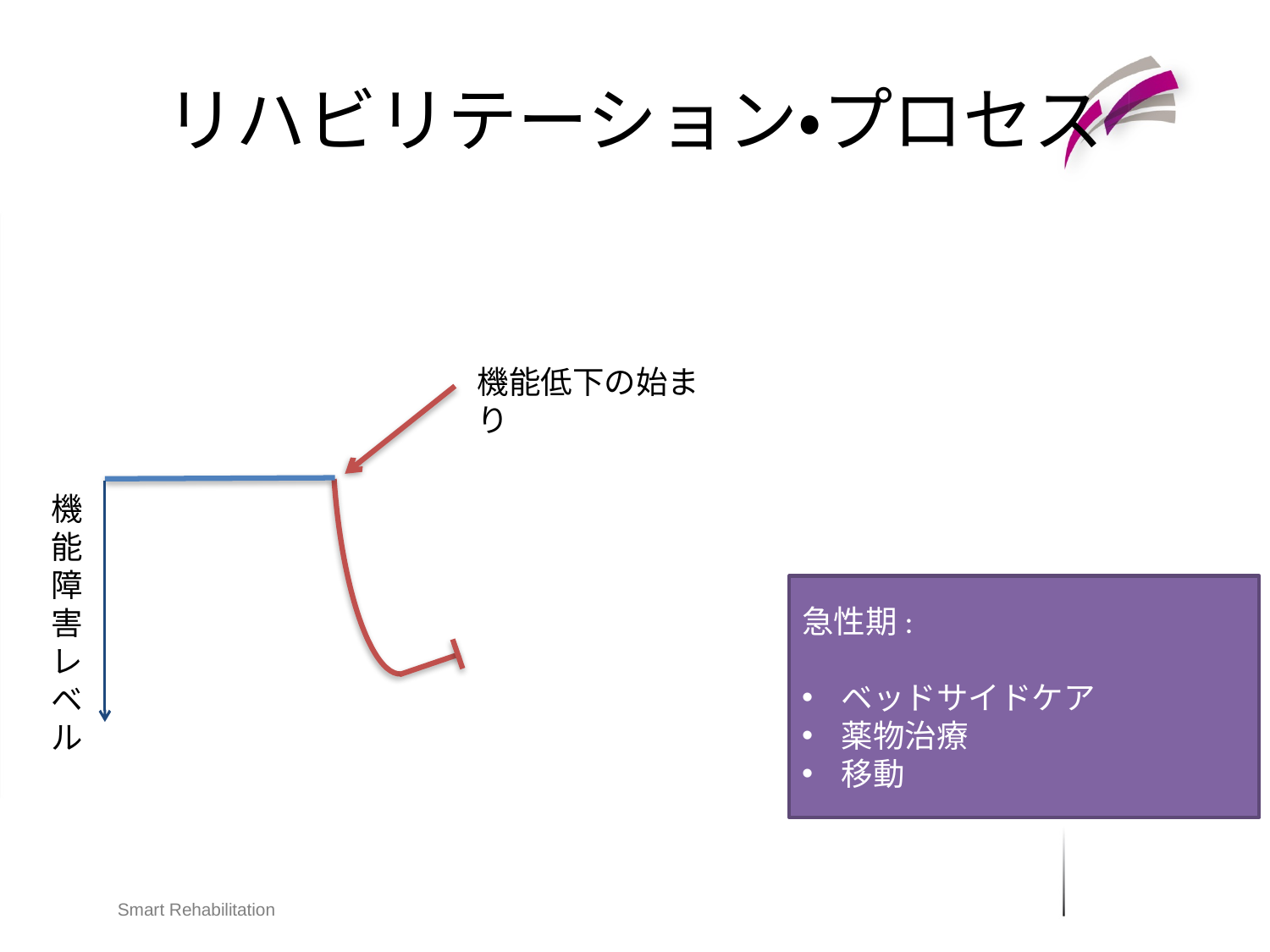

# リハビリテーション・プロセス

機能低下の始まり
急性期:

ベッドサイドケア
薬物治療
移動
機能障害レベル